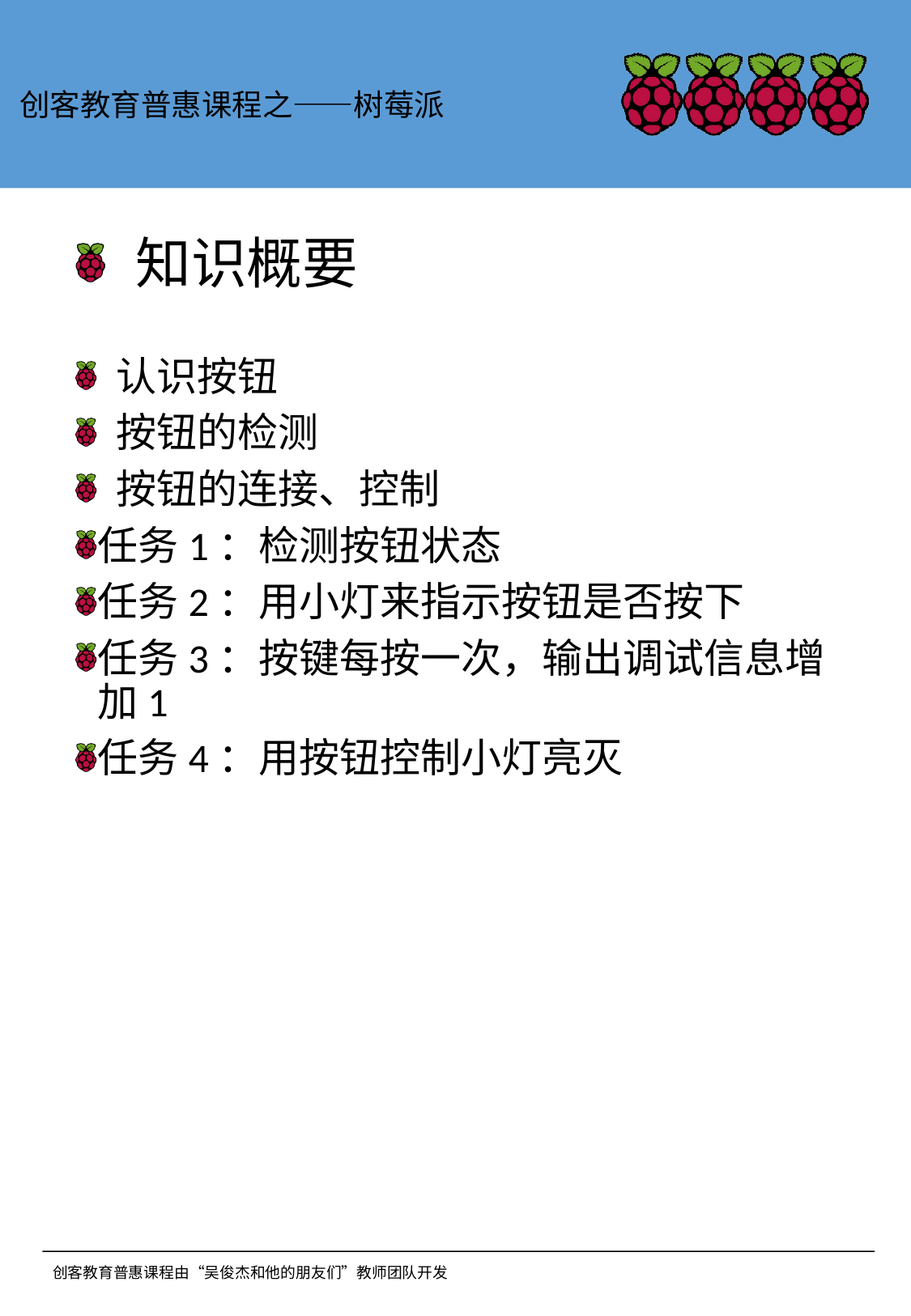

创客教育普惠课程之——树莓派
# 知识概要
 认识按钮
 按钮的检测
 按钮的连接、控制
任务1：检测按钮状态
任务2：用小灯来指示按钮是否按下
任务3：按键每按一次，输出调试信息增加1
任务4：用按钮控制小灯亮灭
创客教育普惠课程由“吴俊杰和他的朋友们”教师团队开发